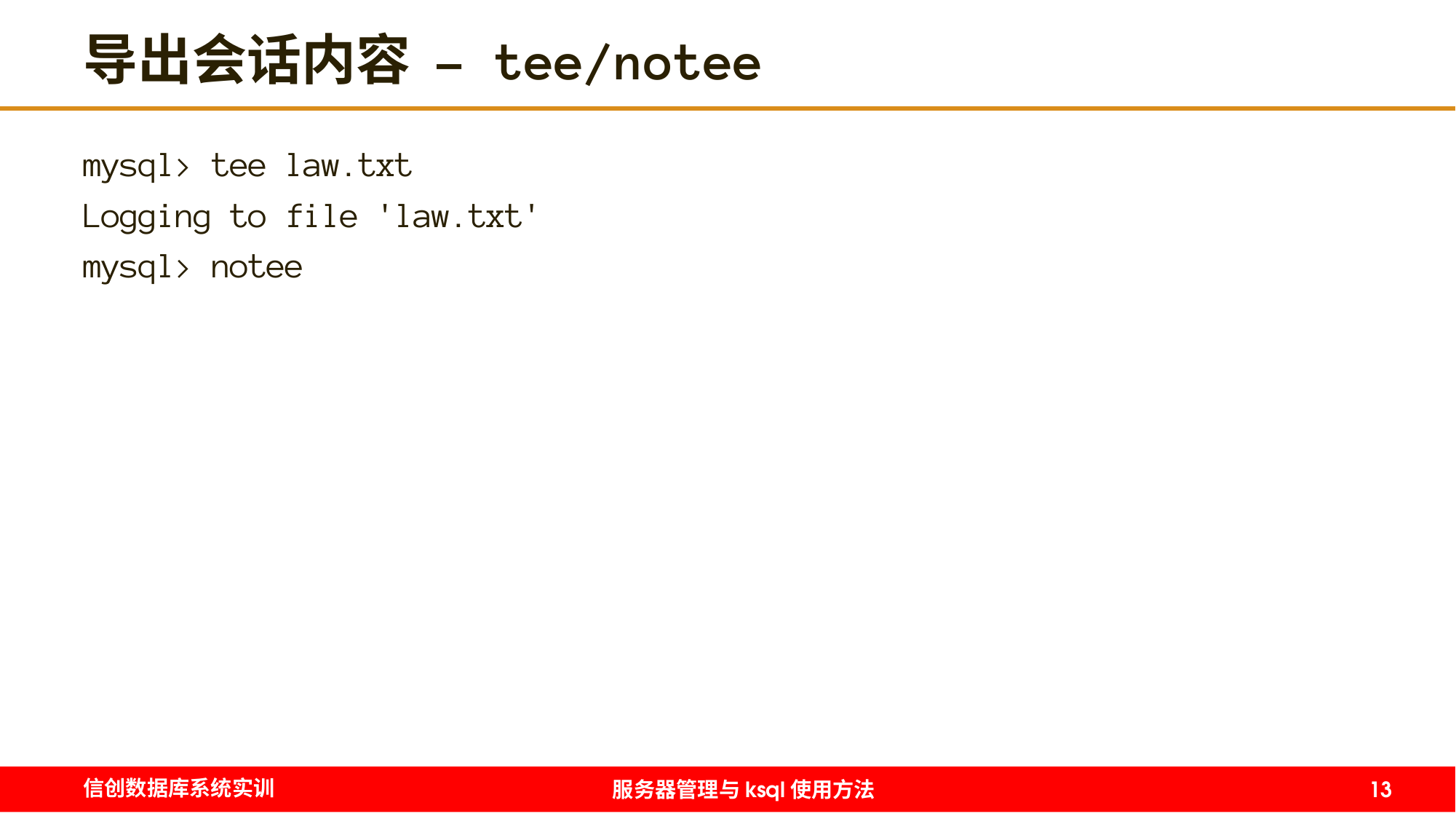

# 导出会话内容 - tee/notee
mysql> tee law.txt
Logging to file 'law.txt'
mysql> notee